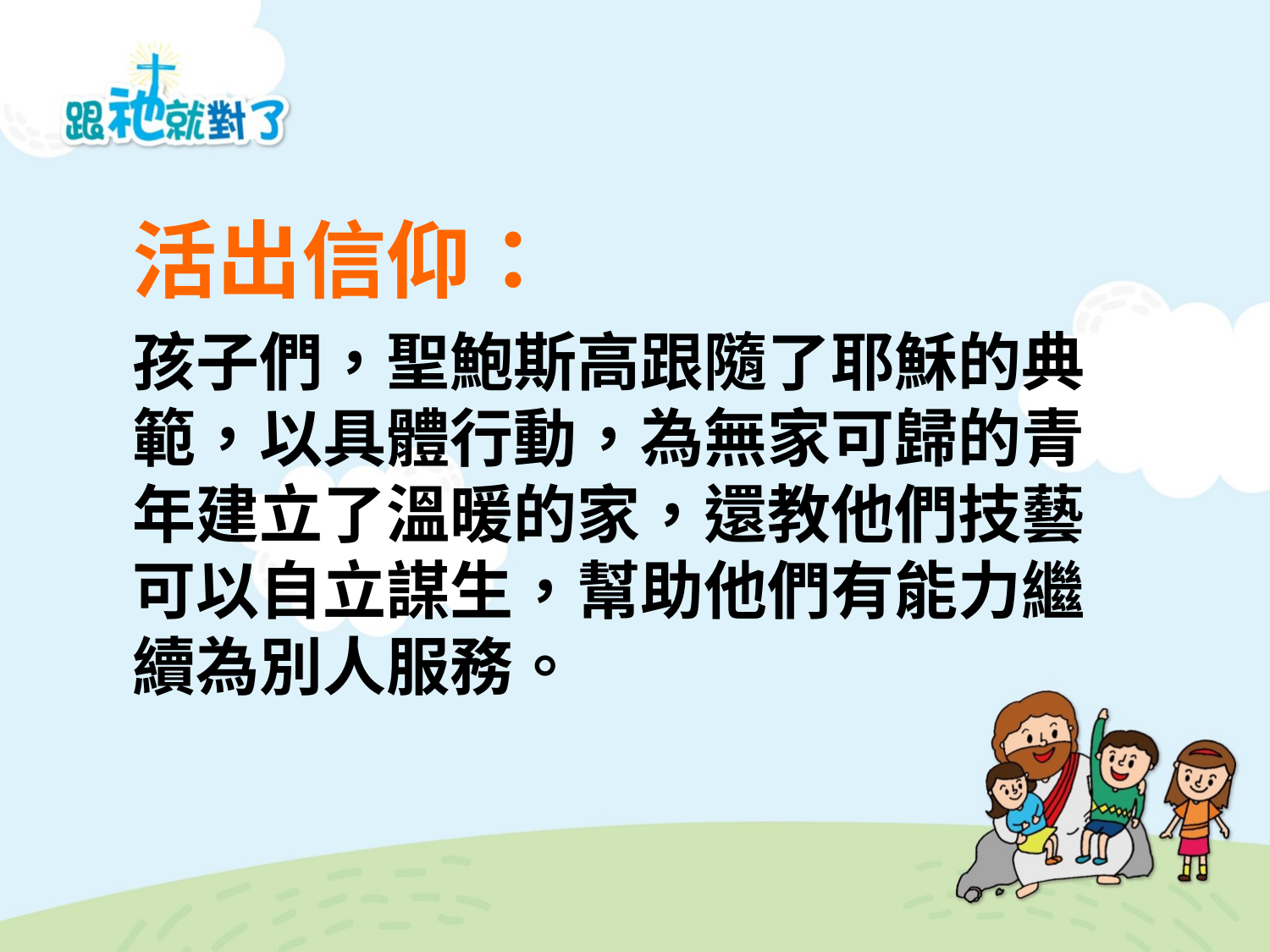

活出信仰：
孩子們，聖鮑斯高跟隨了耶穌的典範，以具體行動，為無家可歸的青年建立了溫暖的家，還教他們技藝可以自立謀生，幫助他們有能力繼續為別人服務。